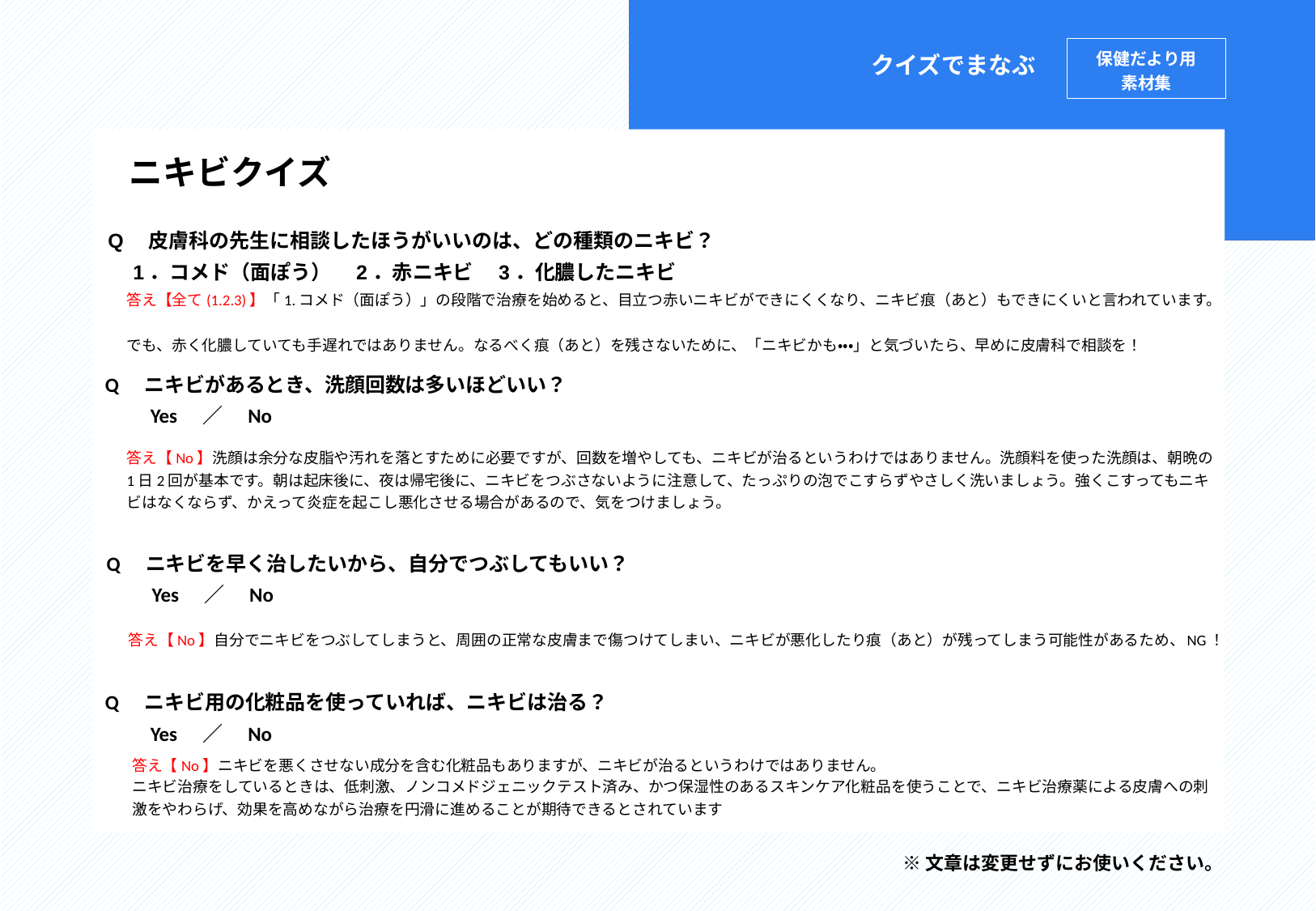

保健だより用
素材集
クイズでまなぶ
ニキビクイズ
Q　皮膚科の先生に相談したほうがいいのは、どの種類のニキビ？
　1．コメド（面ぽう）　2．赤ニキビ　3．化膿したニキビ
# 答え【全て(1.2.3)】「1.コメド（面ぽう）」の段階で治療を始めると、目立つ赤いニキビができにくくなり、ニキビ痕（あと）もできにくいと言われています。 でも、赤く化膿していても手遅れではありません。なるべく痕（あと）を残さないために、「ニキビかも・・・」と気づいたら、早めに皮膚科で相談を！
Q　ニキビがあるとき、洗顔回数は多いほどいい？
　　Yes　／　No
答え【No】洗顔は余分な皮脂や汚れを落とすために必要ですが、回数を増やしても、ニキビが治るというわけではありません。洗顔料を使った洗顔は、朝晩の1日2回が基本です。朝は起床後に、夜は帰宅後に、ニキビをつぶさないように注意して、たっぷりの泡でこすらずやさしく洗いましょう。強くこすってもニキビはなくならず、かえって炎症を起こし悪化させる場合があるので、気をつけましょう。
Q　ニキビを早く治したいから、自分でつぶしてもいい？
　　Yes　／　No
答え【No】自分でニキビをつぶしてしまうと、周囲の正常な皮膚まで傷つけてしまい、ニキビが悪化したり痕（あと）が残ってしまう可能性があるため、NG！
Q　ニキビ用の化粧品を使っていれば、ニキビは治る？
　　Yes　／　No
答え【No】ニキビを悪くさせない成分を含む化粧品もありますが、ニキビが治るというわけではありません。
ニキビ治療をしているときは、低刺激、ノンコメドジェニックテスト済み、かつ保湿性のあるスキンケア化粧品を使うことで、ニキビ治療薬による皮膚への刺激をやわらげ、効果を高めながら治療を円滑に進めることが期待できるとされています